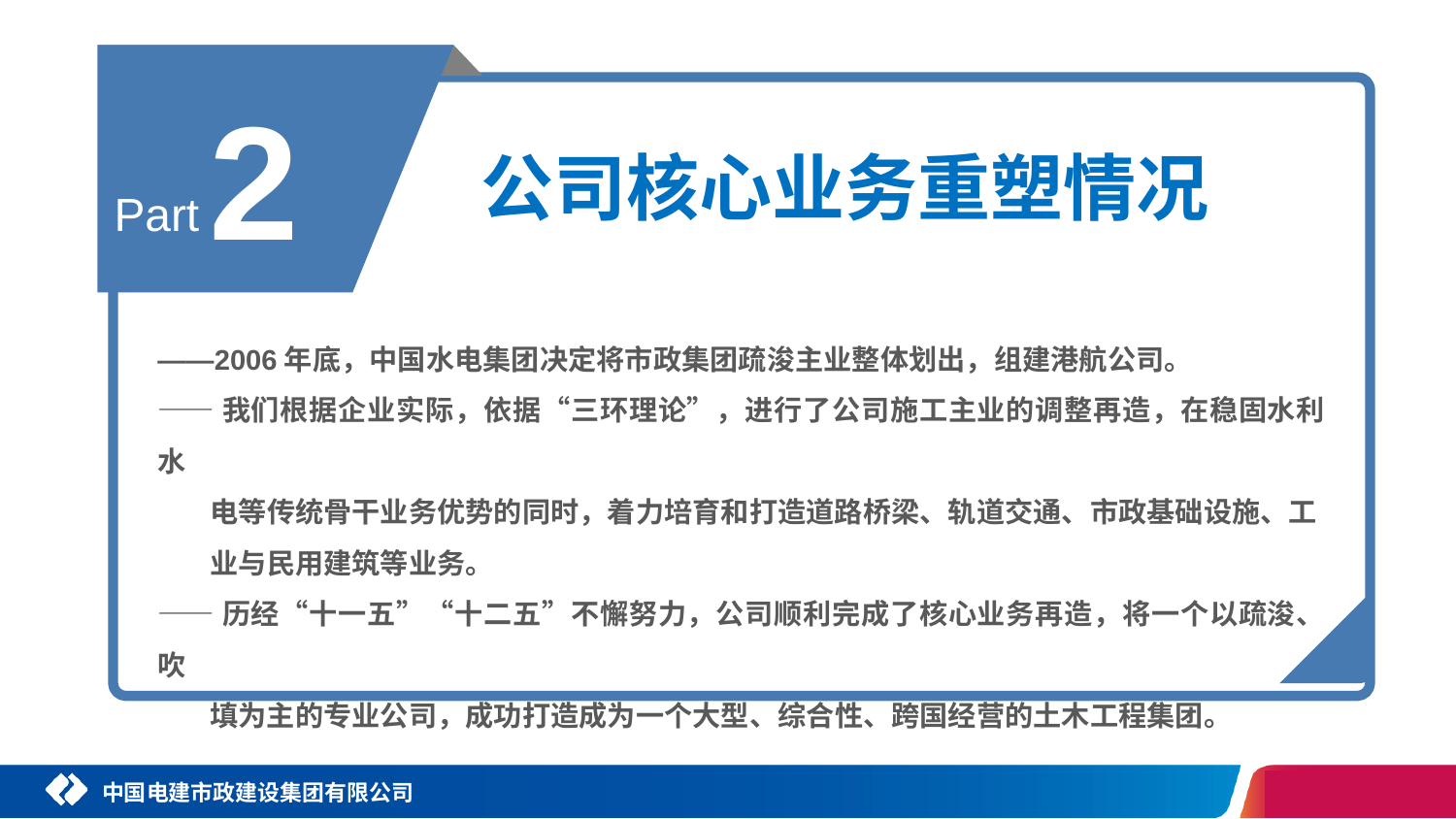

2

公司核心业务重塑情况
Part
——2006年底，中国水电集团决定将市政集团疏浚主业整体划出，组建港航公司。
——我们根据企业实际，依据“三环理论”，进行了公司施工主业的调整再造，在稳固水利水
       电等传统骨干业务优势的同时，着力培育和打造道路桥梁、轨道交通、市政基础设施、工
       业与民用建筑等业务。
——历经“十一五”“十二五”不懈努力，公司顺利完成了核心业务再造，将一个以疏浚、吹
       填为主的专业公司，成功打造成为一个大型、综合性、跨国经营的土木工程集团。